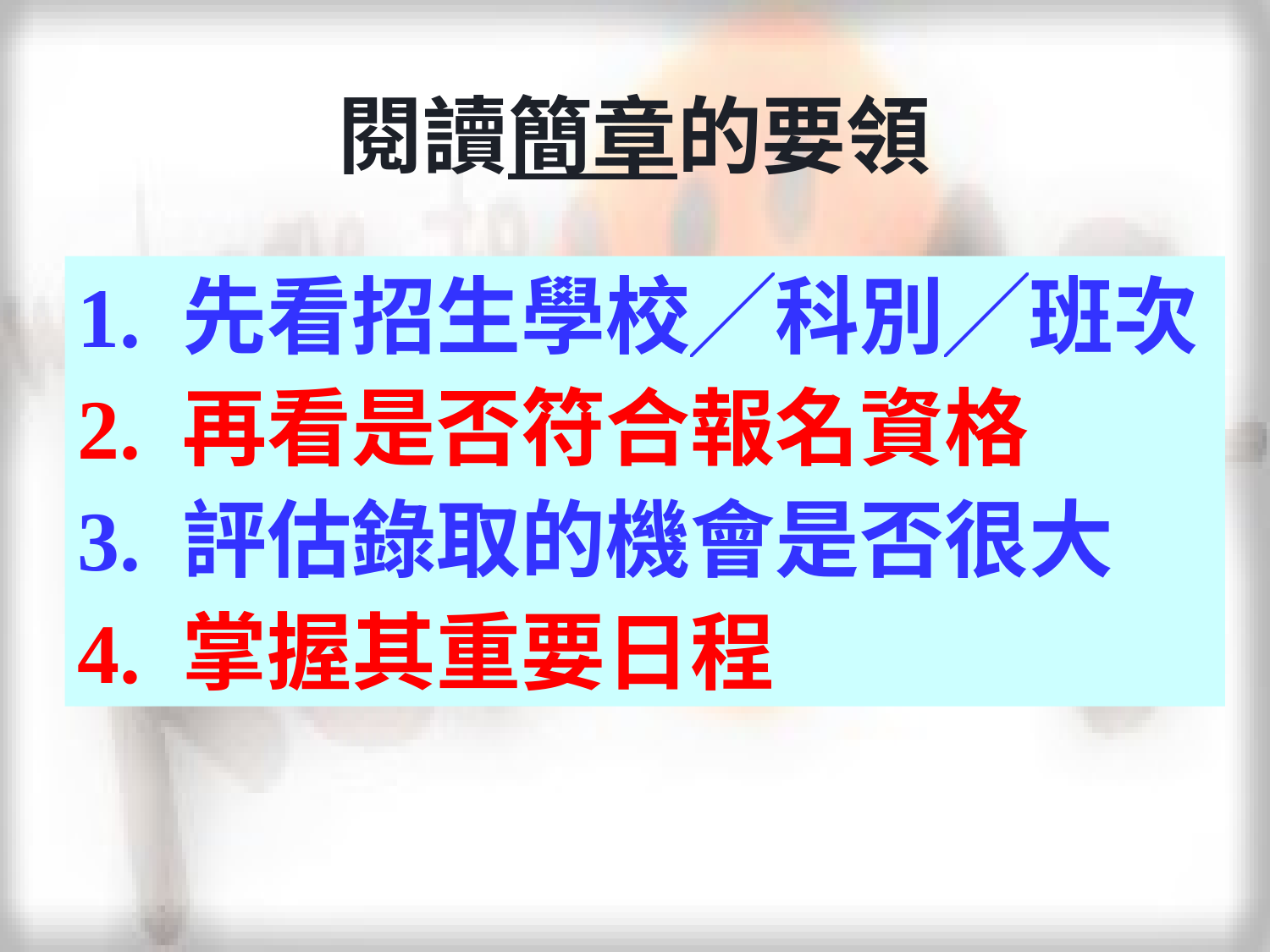

閱讀簡章的要領
1. 先看招生學校╱科別╱班次
2. 再看是否符合報名資格
3. 評估錄取的機會是否很大
4. 掌握其重要日程